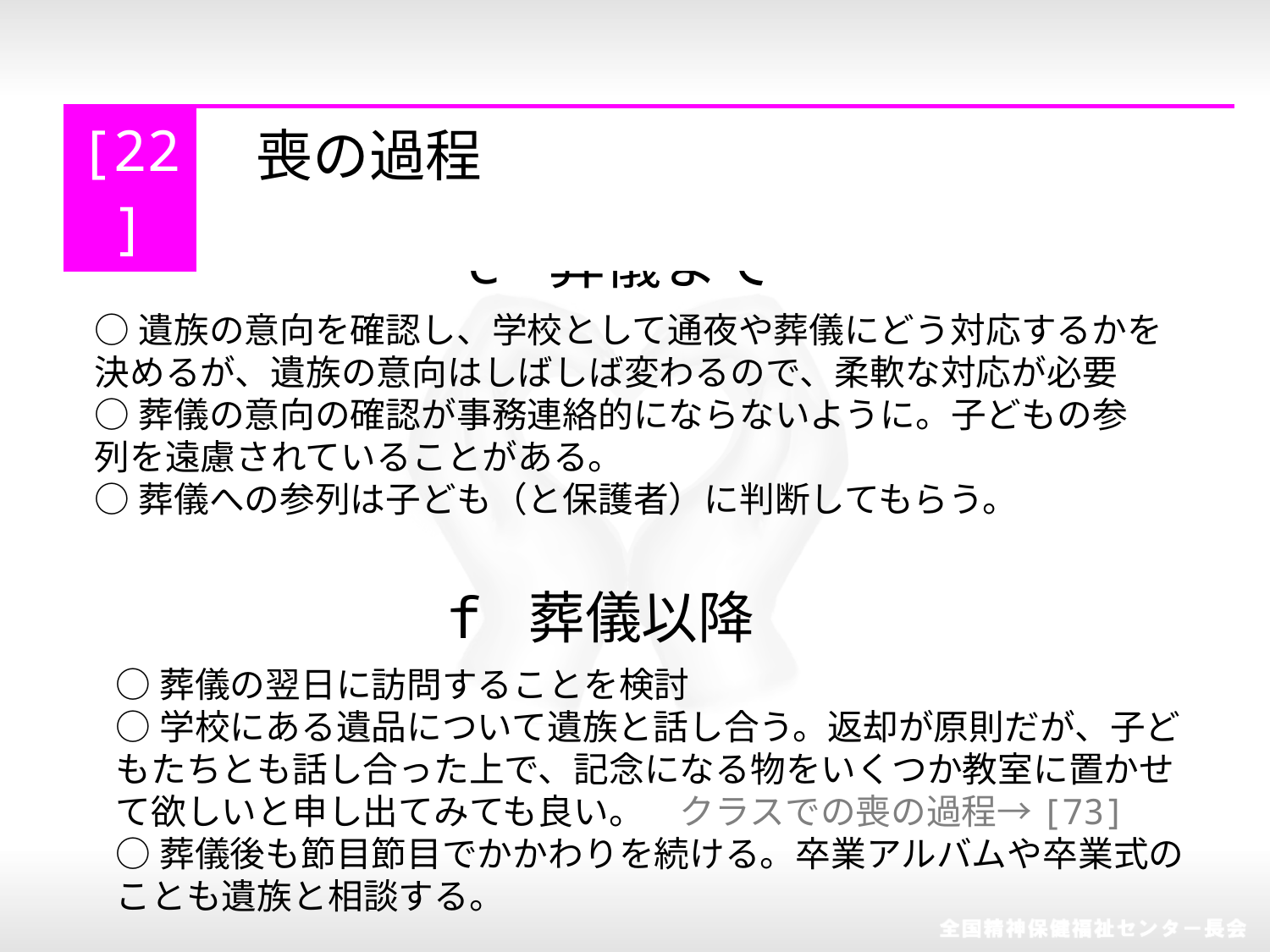

| [22] | 喪の過程 |
| --- | --- |
e 葬儀まで
○遺族の意向を確認し、学校として通夜や葬儀にどう対応するかを決めるが、遺族の意向はしばしば変わるので、柔軟な対応が必要
○葬儀の意向の確認が事務連絡的にならないように。子どもの参列を遠慮されていることがある。
○葬儀への参列は子ども（と保護者）に判断してもらう。
f 葬儀以降
○葬儀の翌日に訪問することを検討
○学校にある遺品について遺族と話し合う。返却が原則だが、子どもたちとも話し合った上で、記念になる物をいくつか教室に置かせて欲しいと申し出てみても良い。　クラスでの喪の過程→[73]
○葬儀後も節目節目でかかわりを続ける。卒業アルバムや卒業式のことも遺族と相談する。